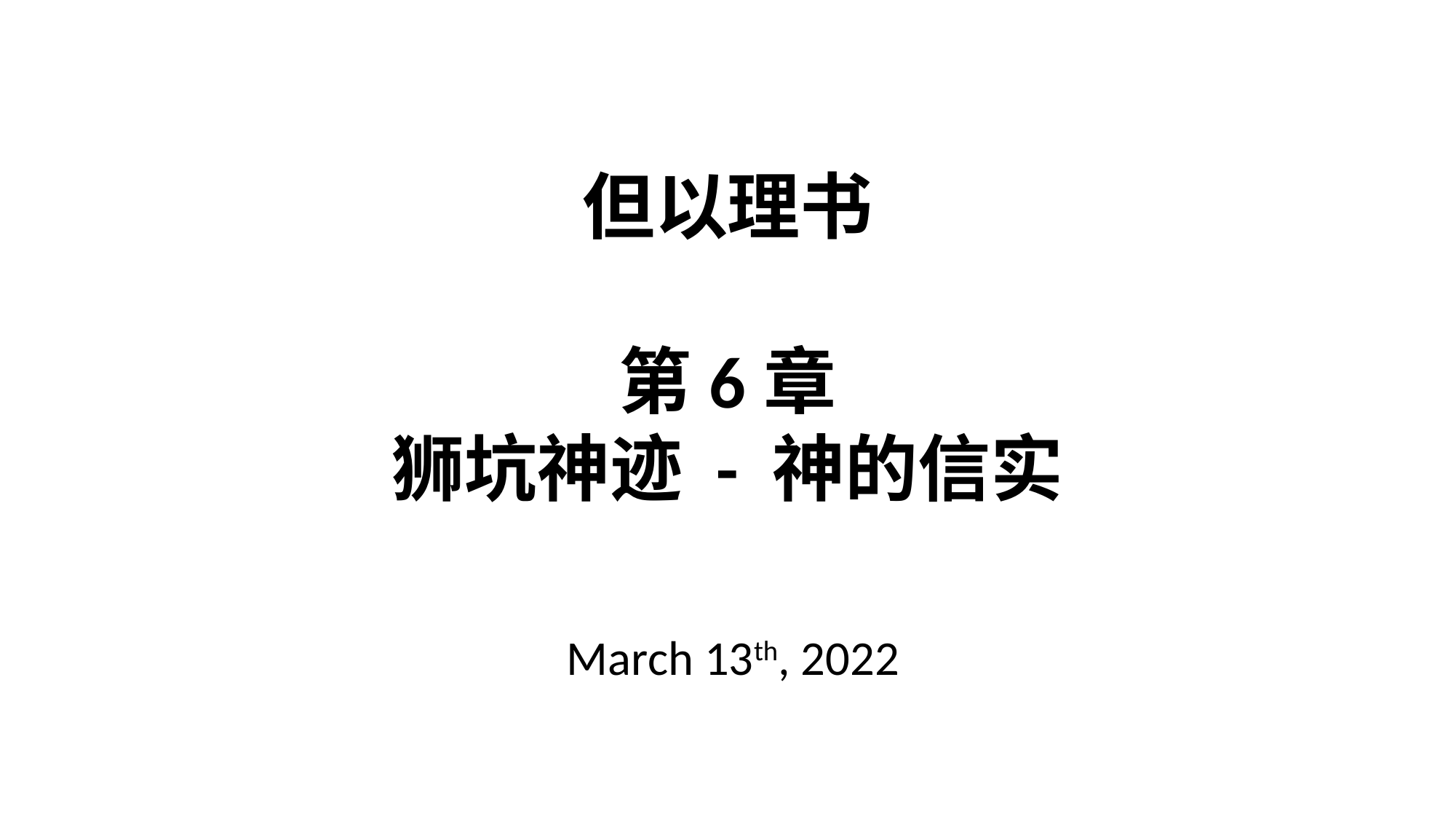

但以理书

第6章
狮坑神迹 - 神的信实

 March 13th, 2022